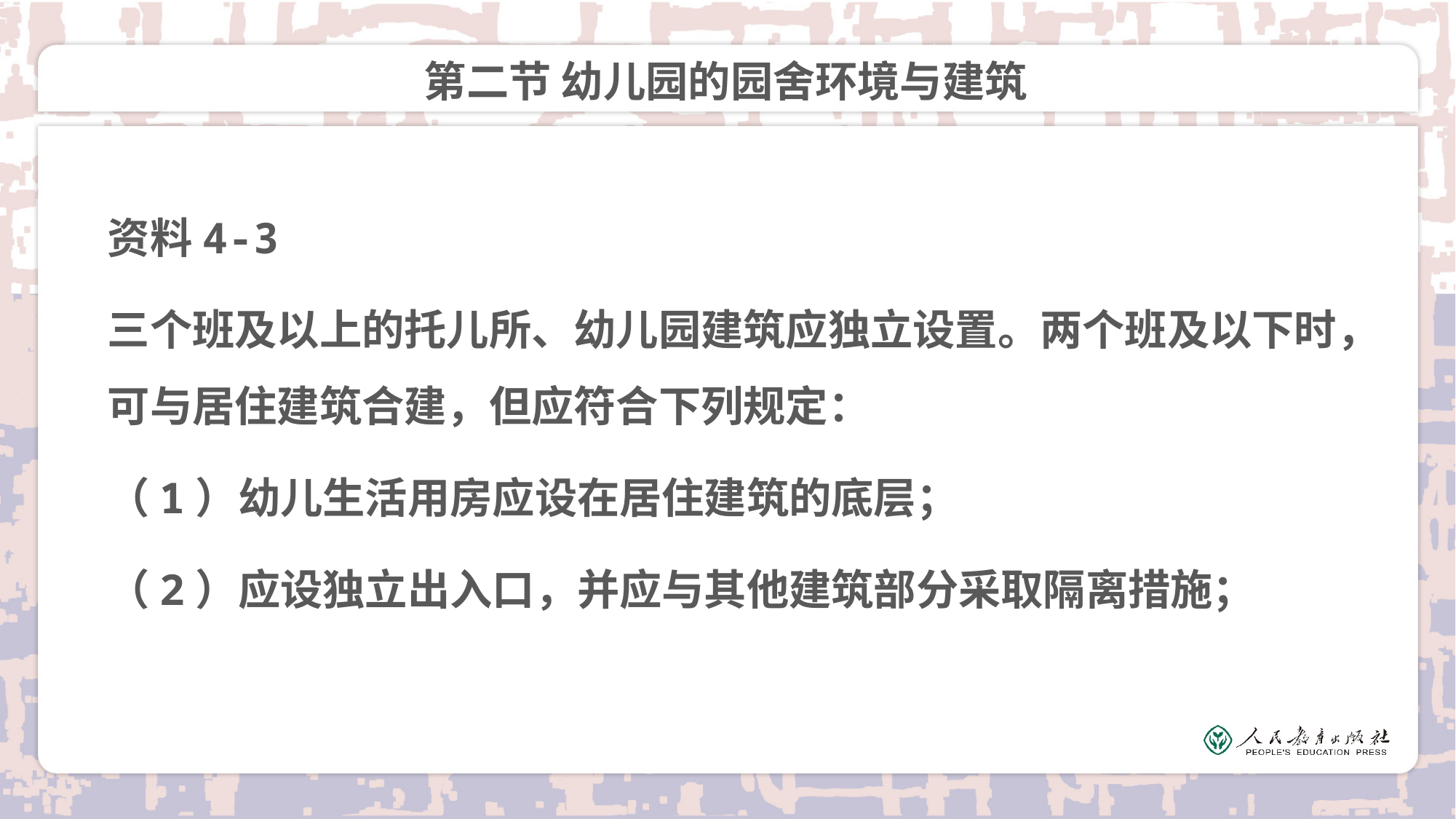

# 第二节 幼儿园的园舍环境与建筑
资料4-3
三个班及以上的托儿所、幼儿园建筑应独立设置。两个班及以下时，可与居住建筑合建，但应符合下列规定：
（1）幼儿生活用房应设在居住建筑的底层；
（2）应设独立出入口，并应与其他建筑部分采取隔离措施；